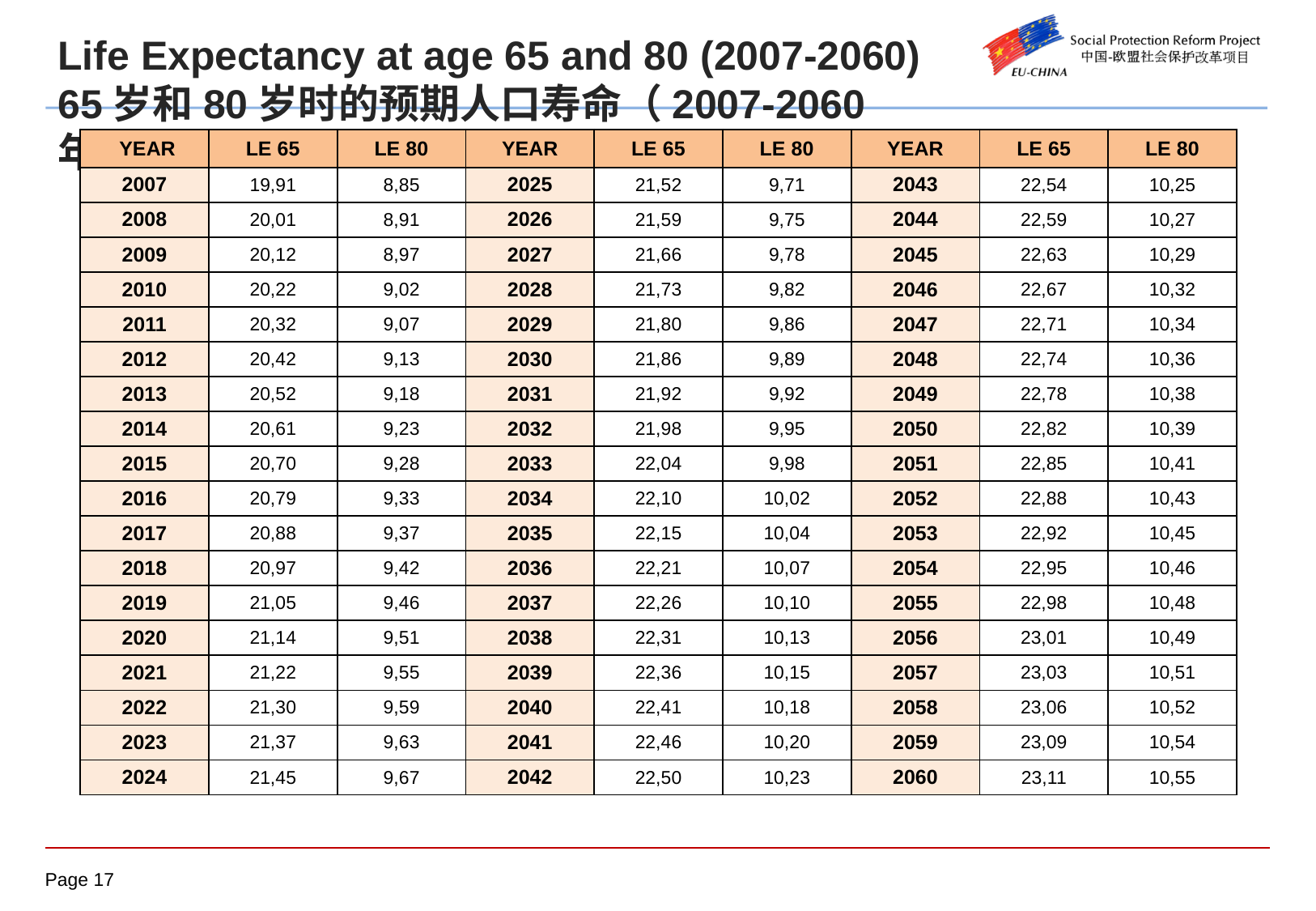

Life Expectancy at age 65 and 80 (2007-2060)
65岁和80岁时的预期人口寿命（2007-2060年）

| YEAR | LE 65 | LE 80 | YEAR | LE 65 | LE 80 | YEAR | LE 65 | LE 80 |
| --- | --- | --- | --- | --- | --- | --- | --- | --- |
| 2007 | 19,91 | 8,85 | 2025 | 21,52 | 9,71 | 2043 | 22,54 | 10,25 |
| 2008 | 20,01 | 8,91 | 2026 | 21,59 | 9,75 | 2044 | 22,59 | 10,27 |
| 2009 | 20,12 | 8,97 | 2027 | 21,66 | 9,78 | 2045 | 22,63 | 10,29 |
| 2010 | 20,22 | 9,02 | 2028 | 21,73 | 9,82 | 2046 | 22,67 | 10,32 |
| 2011 | 20,32 | 9,07 | 2029 | 21,80 | 9,86 | 2047 | 22,71 | 10,34 |
| 2012 | 20,42 | 9,13 | 2030 | 21,86 | 9,89 | 2048 | 22,74 | 10,36 |
| 2013 | 20,52 | 9,18 | 2031 | 21,92 | 9,92 | 2049 | 22,78 | 10,38 |
| 2014 | 20,61 | 9,23 | 2032 | 21,98 | 9,95 | 2050 | 22,82 | 10,39 |
| 2015 | 20,70 | 9,28 | 2033 | 22,04 | 9,98 | 2051 | 22,85 | 10,41 |
| 2016 | 20,79 | 9,33 | 2034 | 22,10 | 10,02 | 2052 | 22,88 | 10,43 |
| 2017 | 20,88 | 9,37 | 2035 | 22,15 | 10,04 | 2053 | 22,92 | 10,45 |
| 2018 | 20,97 | 9,42 | 2036 | 22,21 | 10,07 | 2054 | 22,95 | 10,46 |
| 2019 | 21,05 | 9,46 | 2037 | 22,26 | 10,10 | 2055 | 22,98 | 10,48 |
| 2020 | 21,14 | 9,51 | 2038 | 22,31 | 10,13 | 2056 | 23,01 | 10,49 |
| 2021 | 21,22 | 9,55 | 2039 | 22,36 | 10,15 | 2057 | 23,03 | 10,51 |
| 2022 | 21,30 | 9,59 | 2040 | 22,41 | 10,18 | 2058 | 23,06 | 10,52 |
| 2023 | 21,37 | 9,63 | 2041 | 22,46 | 10,20 | 2059 | 23,09 | 10,54 |
| 2024 | 21,45 | 9,67 | 2042 | 22,50 | 10,23 | 2060 | 23,11 | 10,55 |